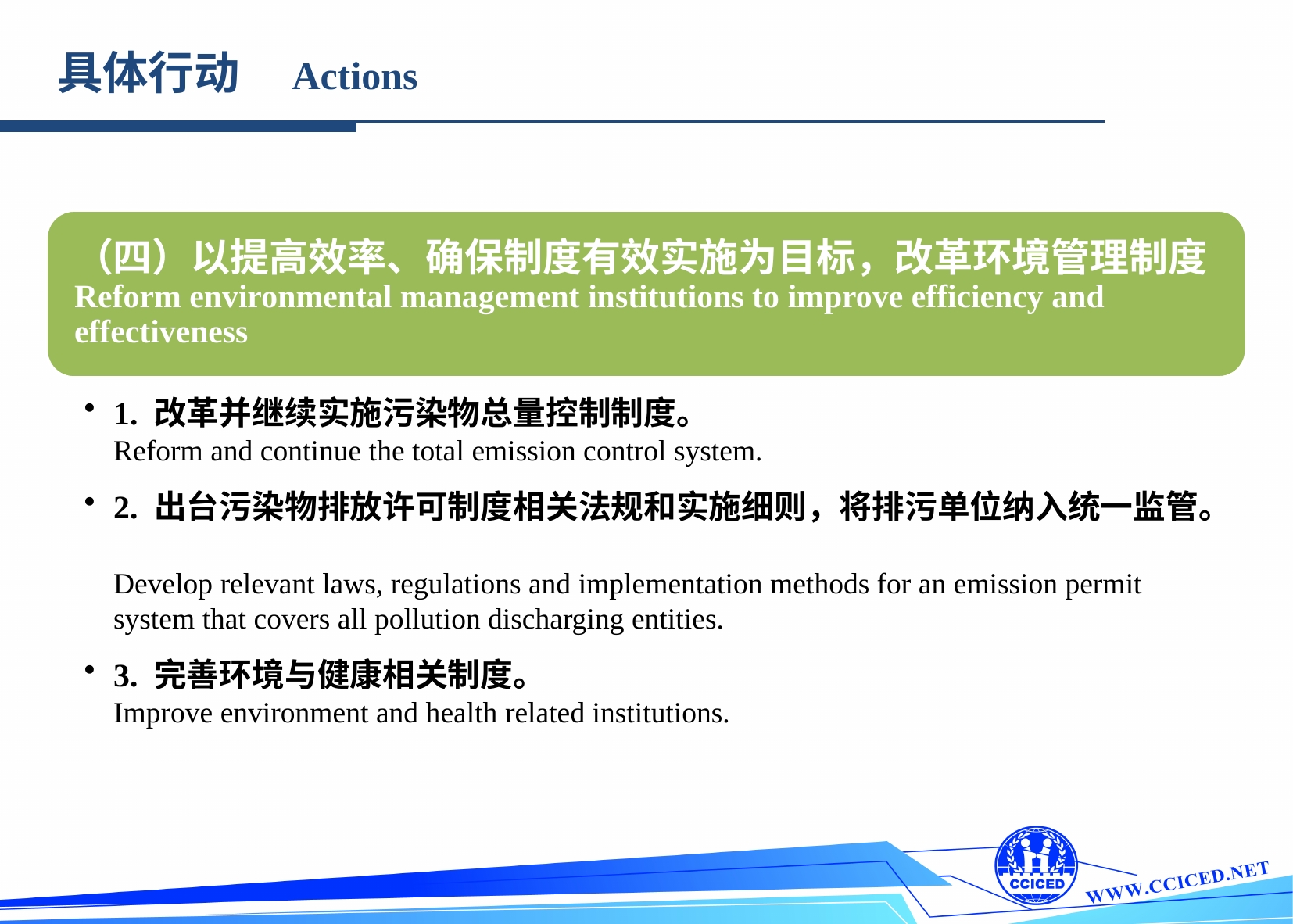

具体行动    Actions
（四）以提高效率、确保制度有效实施为目标，改革环境管理制度
Reform environmental management institutions to improve efficiency and effectiveness
1. 改革并继续实施污染物总量控制制度。
Reform and continue the total emission control system.
2. 出台污染物排放许可制度相关法规和实施细则，将排污单位纳入统一监管。
Develop relevant laws, regulations and implementation methods for an emission permit system that covers all pollution discharging entities.
3. 完善环境与健康相关制度。
Improve environment and health related institutions.